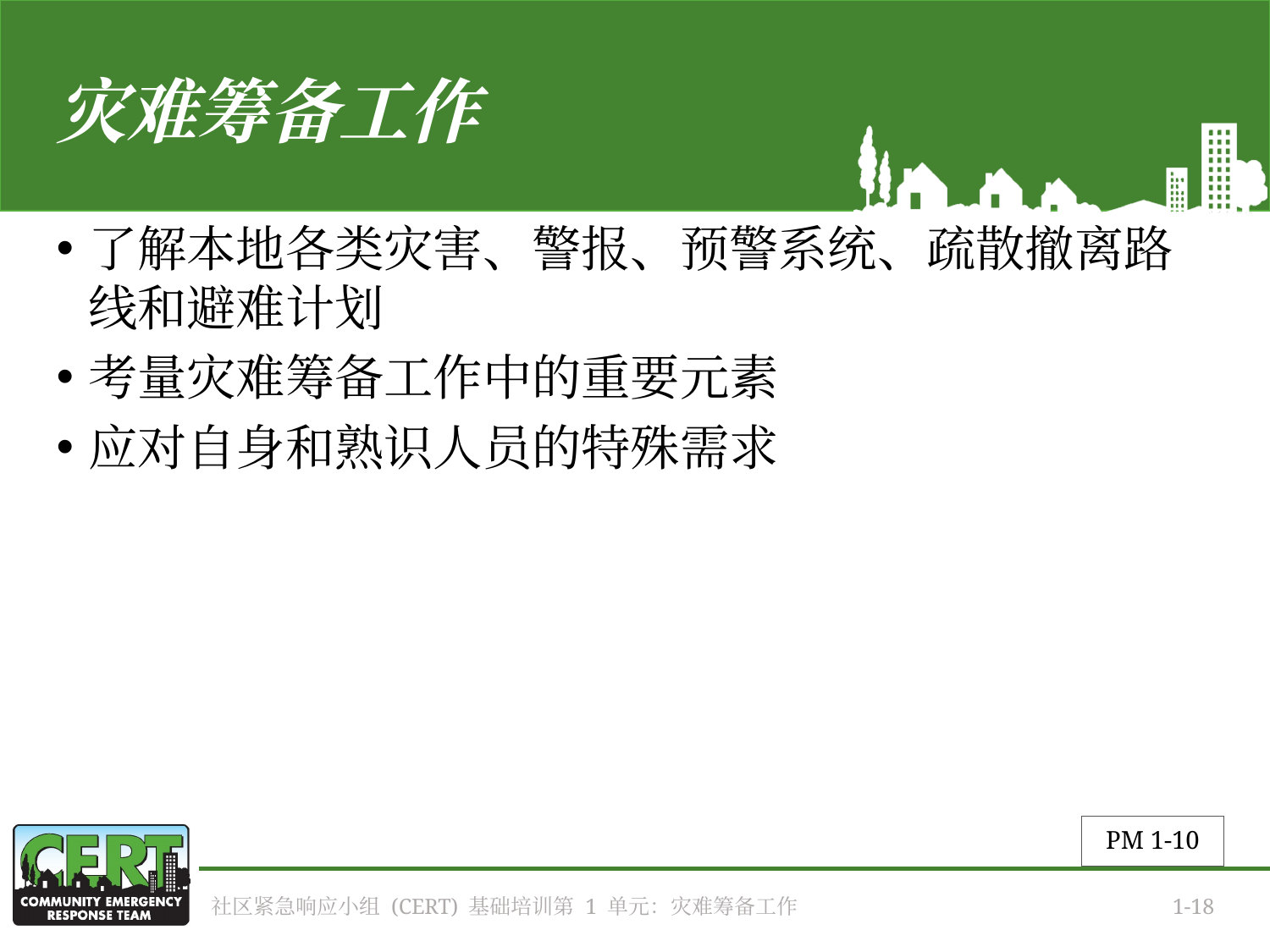

# 灾难筹备工作
了解本地各类灾害、警报、预警系统、疏散撤离路线和避难计划
考量灾难筹备工作中的重要元素
应对自身和熟识人员的特殊需求
PM 1-10
社区紧急响应小组 (CERT) 基础培训第 1 单元：灾难筹备工作
1-18